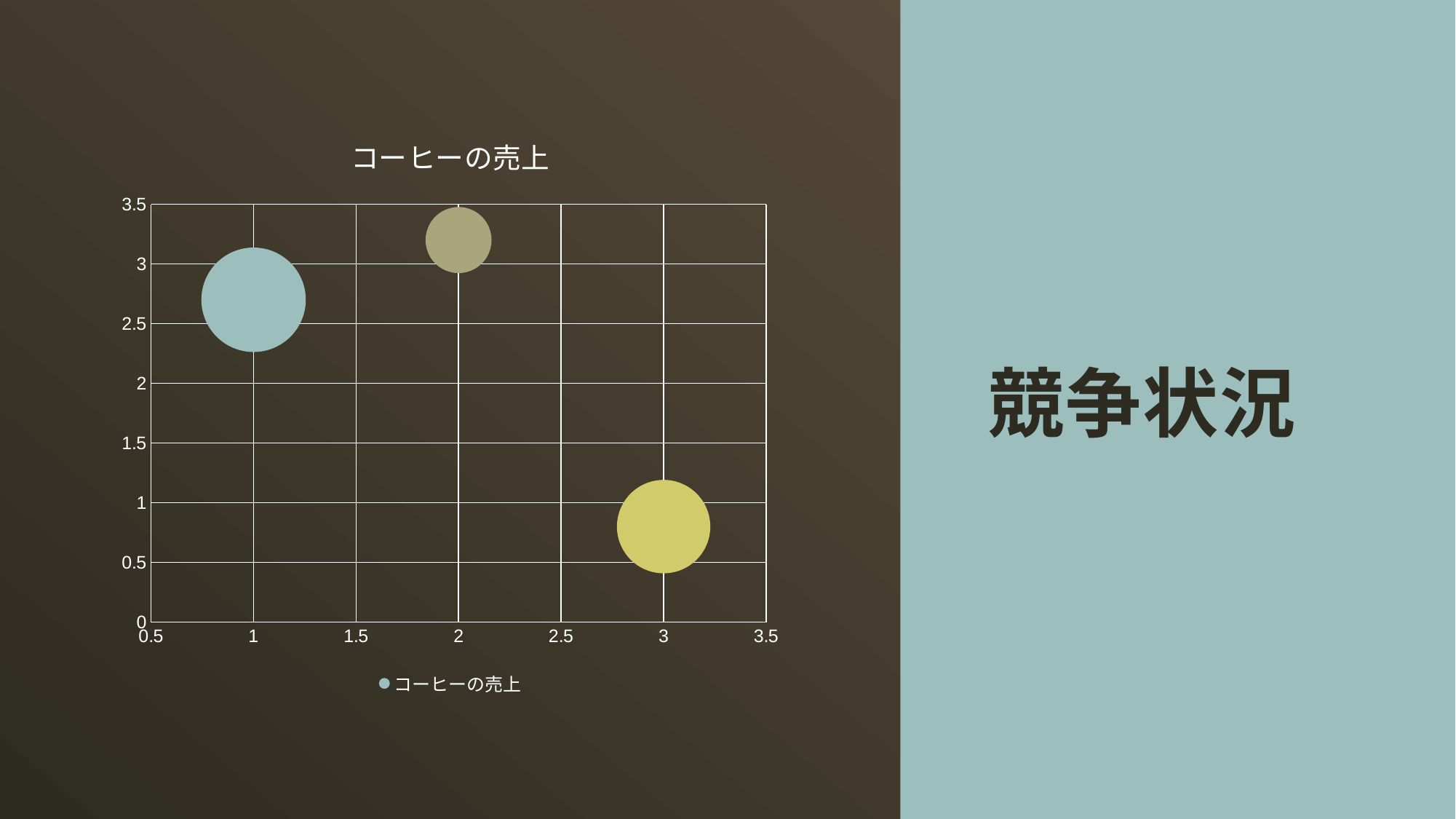

# 競争状況

### Chart:

| Category | コーヒーの売上 |
|---|---|